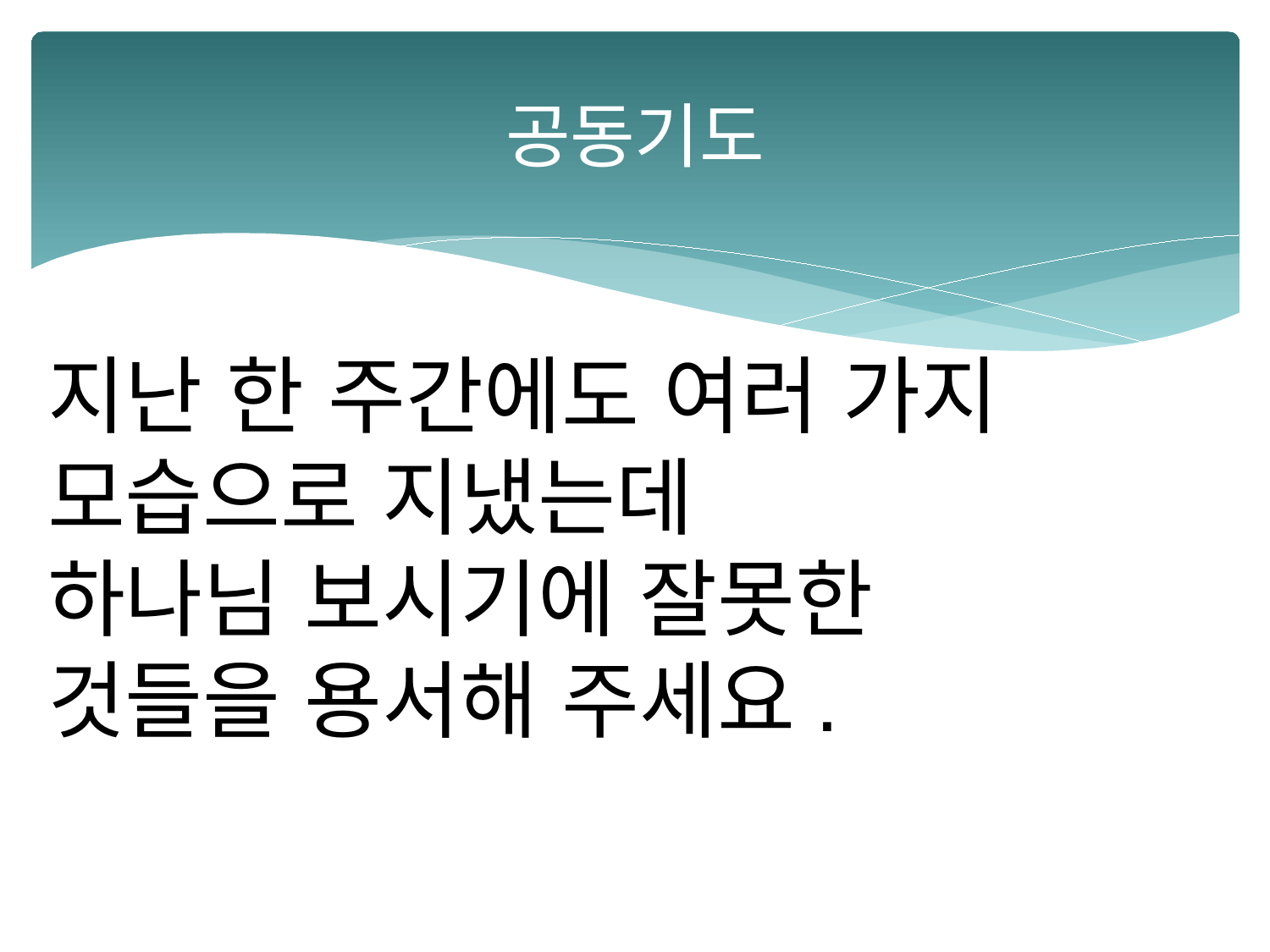

# 공동기도

지난 한 주간에도 여러 가지
모습으로 지냈는데
하나님 보시기에 잘못한
것들을 용서해 주세요.